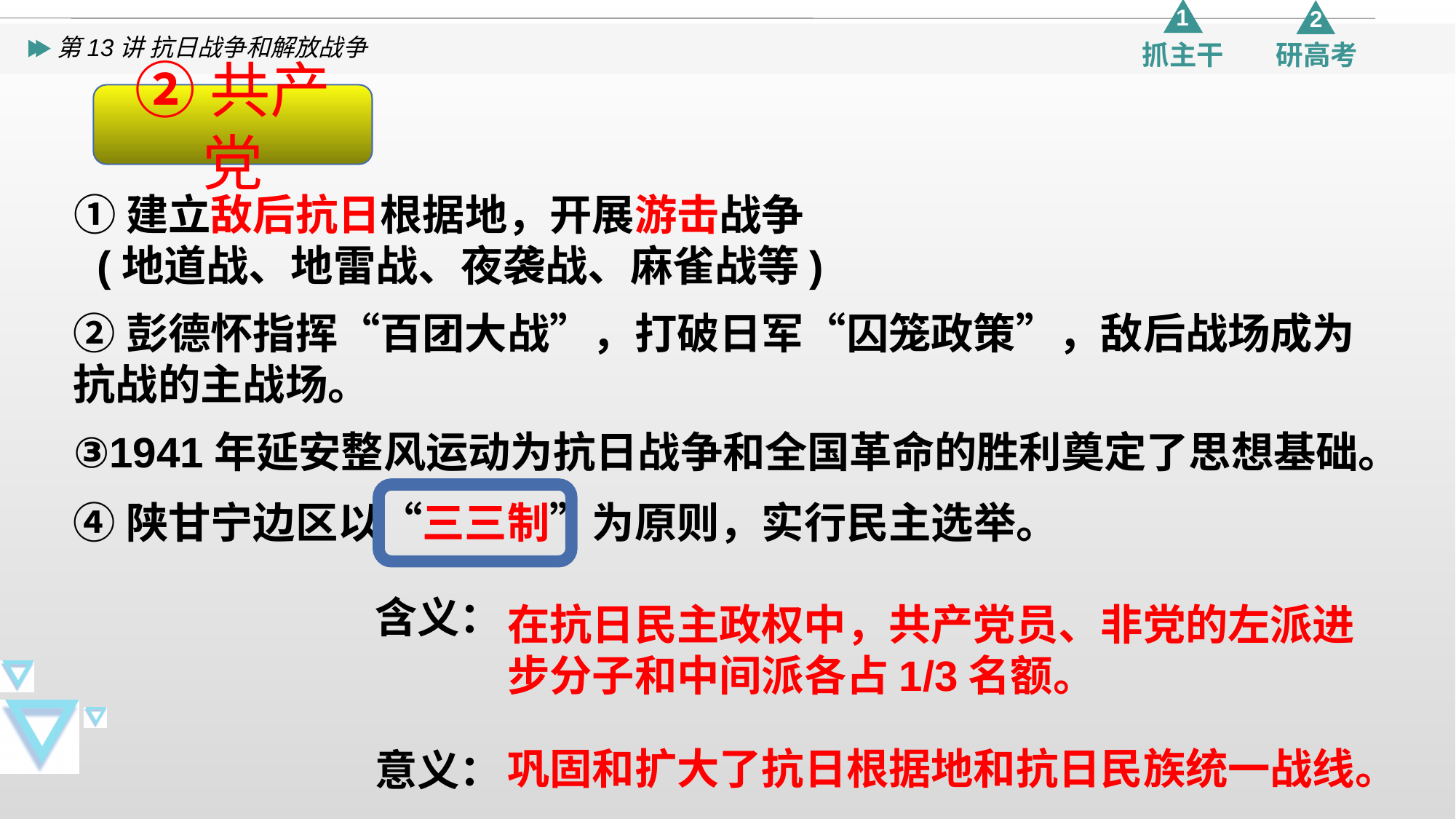

②共产党
①建立敌后抗日根据地，开展游击战争
  (地道战、地雷战、夜袭战、麻雀战等)
②彭德怀指挥“百团大战”，打破日军“囚笼政策”，敌后战场成为抗战的主战场。
③1941年延安整风运动为抗日战争和全国革命的胜利奠定了思想基础。

④陕甘宁边区以“三三制”为原则，实行民主选举。
含义：

意义：
在抗日民主政权中，共产党员、非党的左派进步分子和中间派各占1/3名额。
巩固和扩大了抗日根据地和抗日民族统一战线。